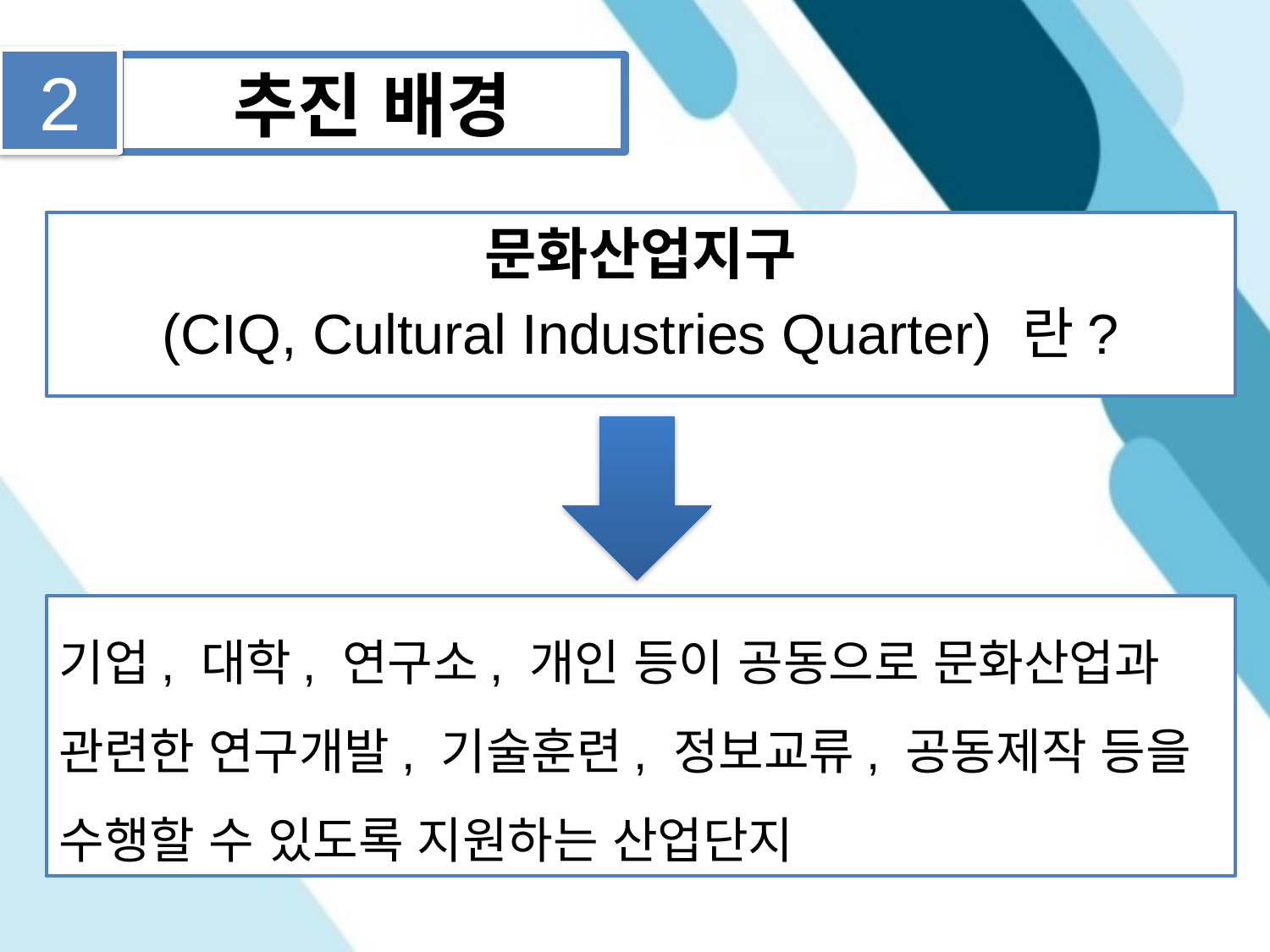

2
추진 배경
문화산업지구
(CIQ, Cultural Industries Quarter) 란?

기업, 대학, 연구소, 개인 등이 공동으로 문화산업과 관련한 연구개발, 기술훈련, 정보교류, 공동제작 등을 수행할 수 있도록 지원하는 산업단지